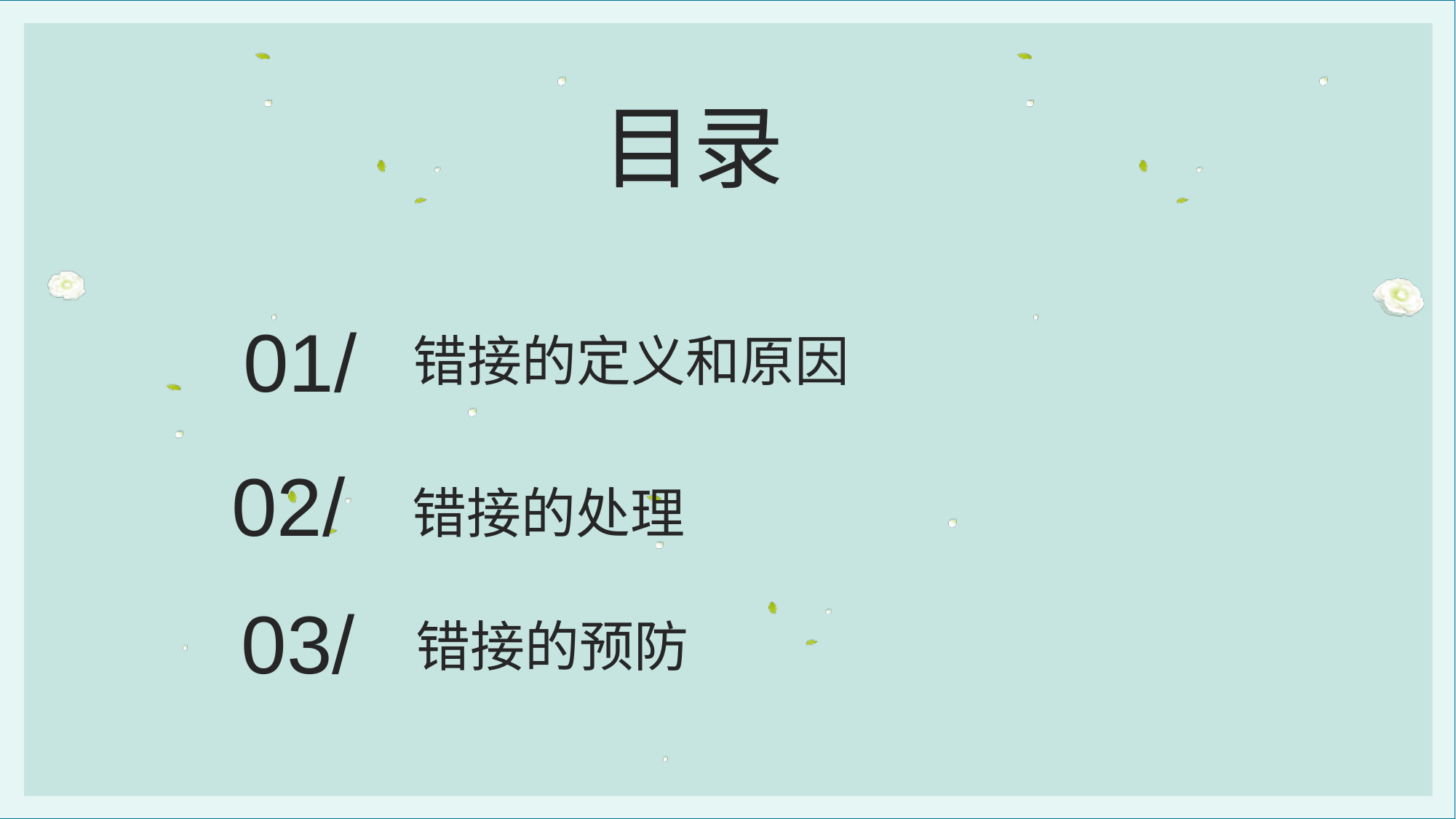

目录
 01/
错接的定义和原因
 02/
错接的处理
     错接的预防

03/